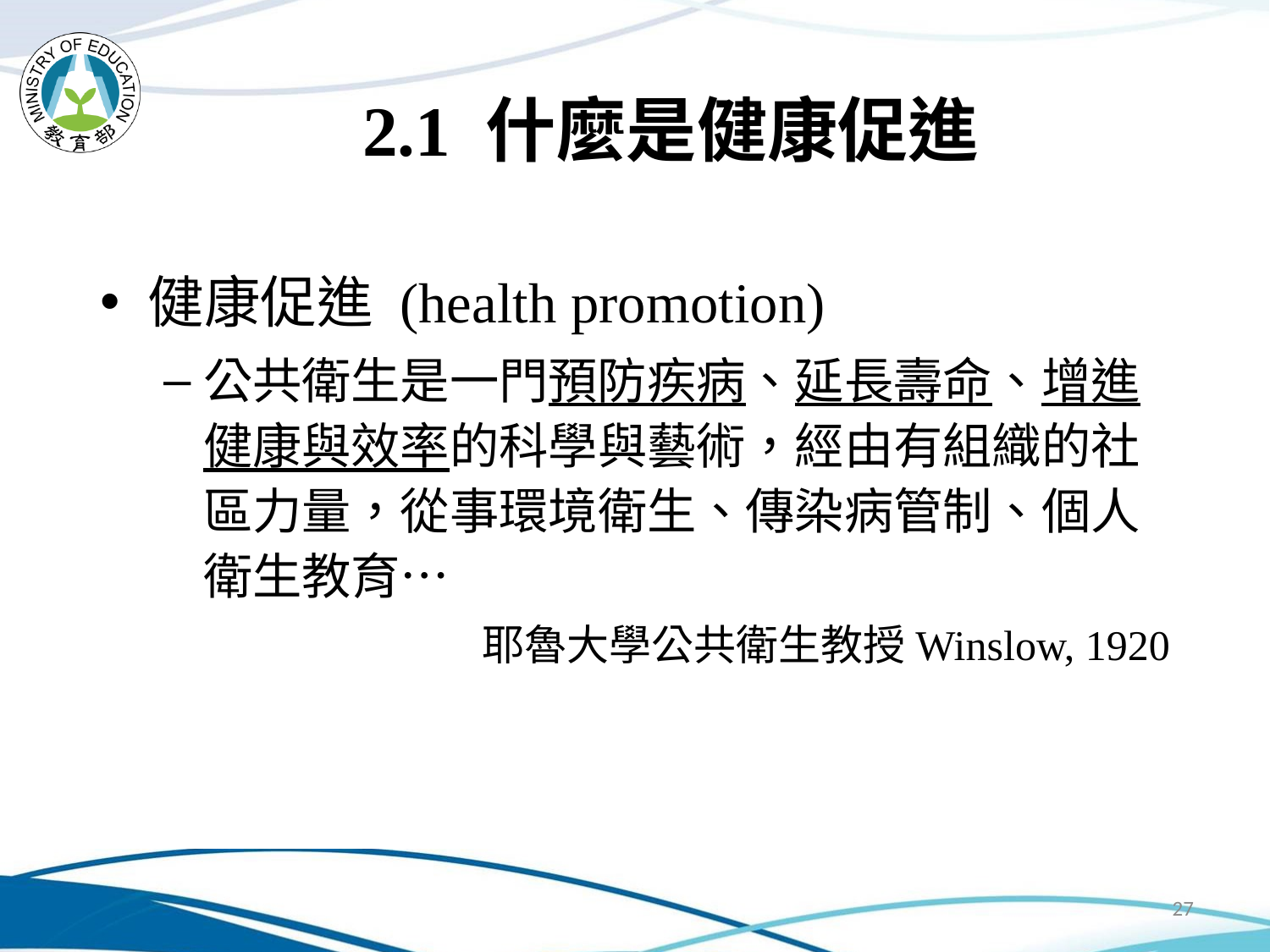

# 2.1 什麼是健康促進
健康促進 (health promotion)
公共衛生是一門預防疾病、延長壽命、增進健康與效率的科學與藝術，經由有組織的社區力量，從事環境衛生、傳染病管制、個人衛生教育…
耶魯大學公共衛生教授Winslow, 1920
27